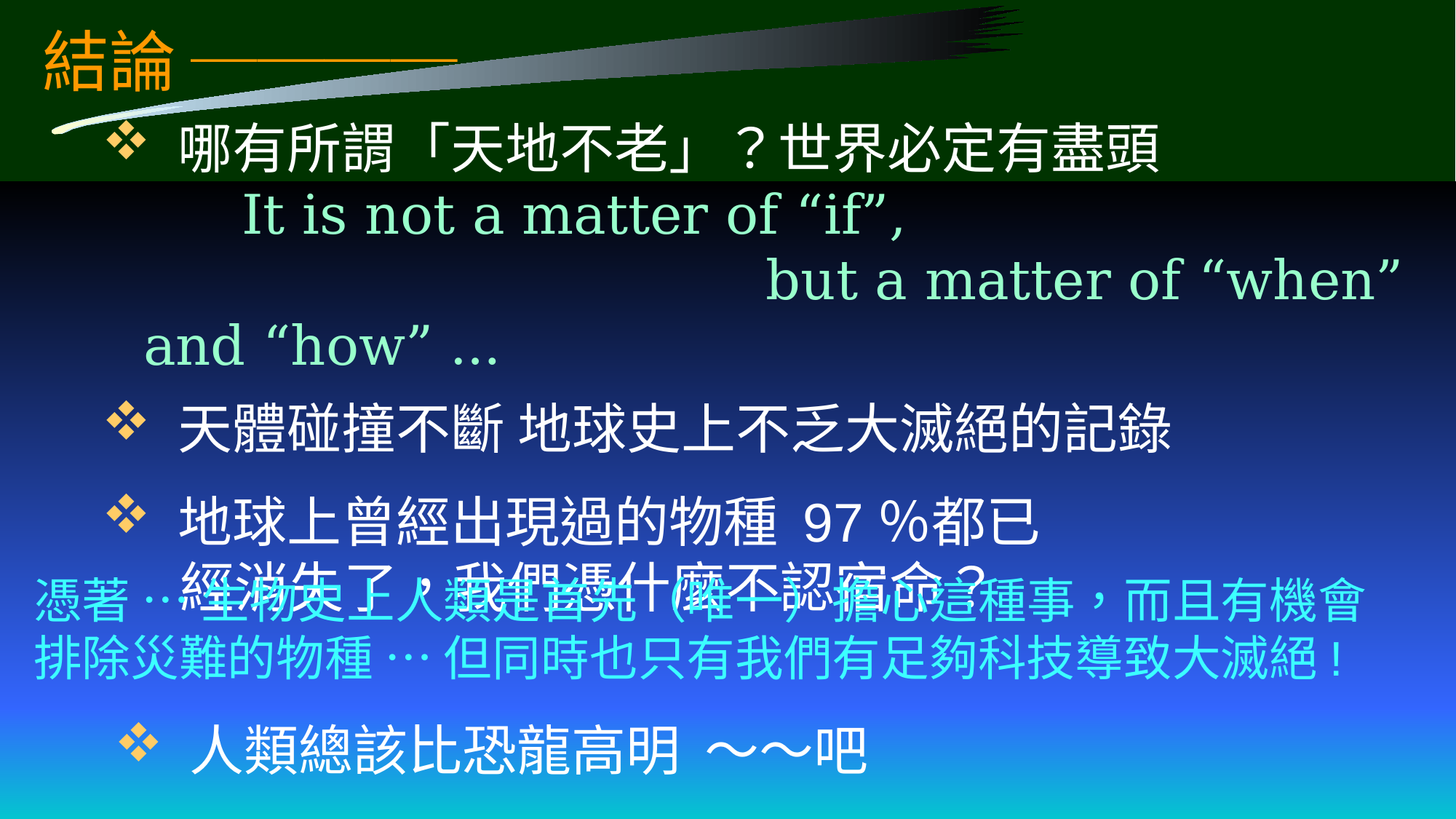

結論 ────
 哪有所謂「天地不老」？世界必定有盡頭
       It is not a matter of “if”,
                                    but a matter of “when” and “how” …
 天體碰撞不斷 地球史上不乏大滅絕的記錄
 地球上曾經出現過的物種 97％都已
   經消失了，我們憑什麼不認宿命？
憑著 … 生物史上人類是首先（唯一）擔心這種事，而且有機會排除災難的物種 … 但同時也只有我們有足夠科技導致大滅絕!
～～吧
 人類總該比恐龍高明